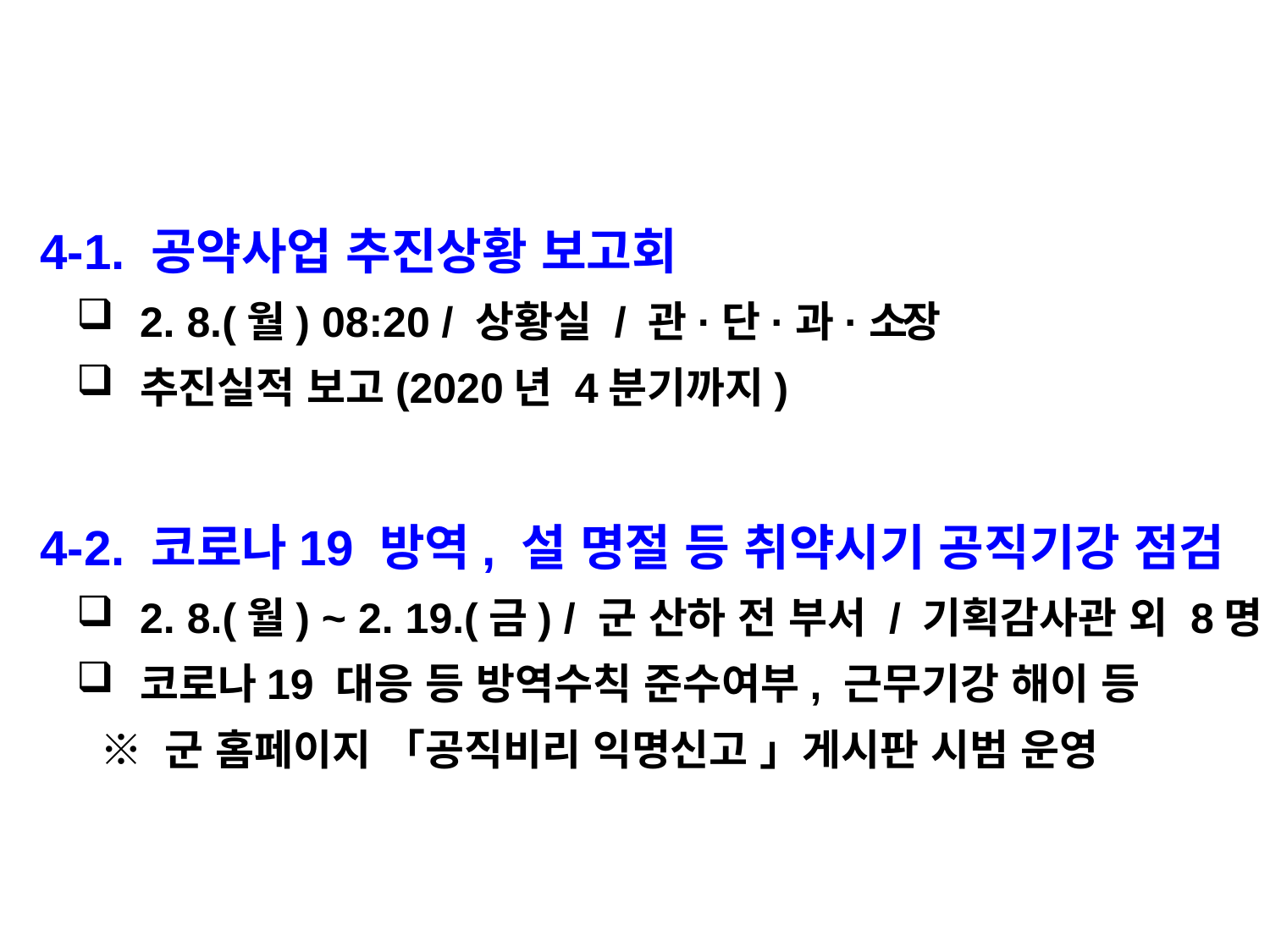

4-1. 공약사업 추진상황 보고회
2. 8.(월) 08:20 / 상황실 / 관·단·과·소장
추진실적 보고(2020년 4분기까지)

  4-2. 코로나19 방역, 설 명절 등 취약시기 공직기강 점검
2. 8.(월) ~ 2. 19.(금) / 군 산하 전 부서 / 기획감사관 외 8명
코로나19 대응 등 방역수칙 준수여부, 근무기강 해이 등
  ※ 군 홈페이지 「공직비리 익명신고 」게시판 시범 운영